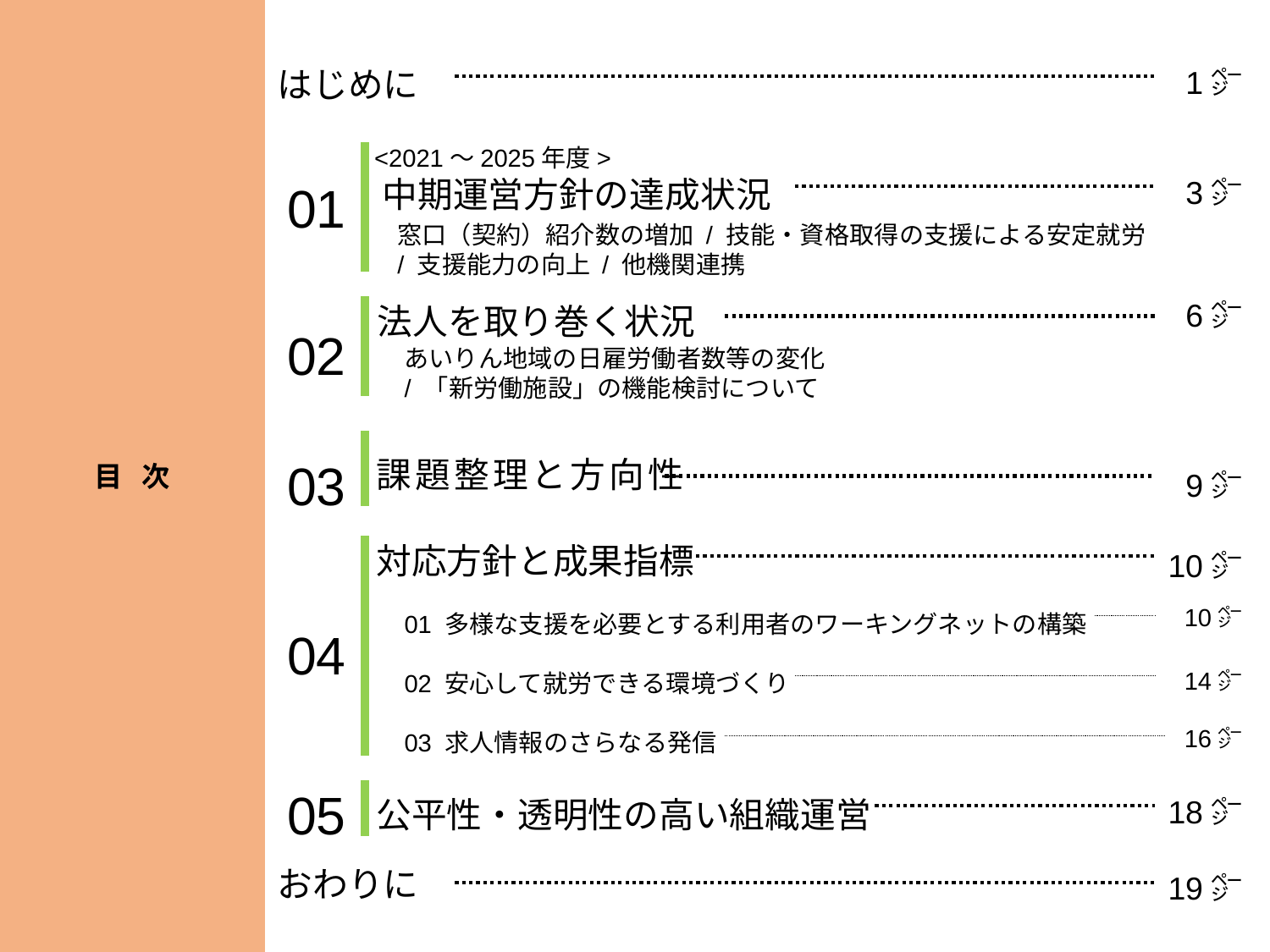

目   次
はじめに
1㌻
<2021～2025年度>
中期運営方針の達成状況
3㌻
01
窓口（契約）紹介数の増加 / 技能・資格取得の支援による安定就労
/ 支援能力の向上 / 他機関連携

法人を取り巻く状況
6㌻
02
あいりん地域の日雇労働者数等の変化
/ 「新労働施設」の機能検討について
課題整理と方向性
03
9㌻
対応方針と成果指標
10㌻

01 多様な支援を必要とする利用者のワーキングネットの構築

02 安心して就労できる環境づくり

03 求人情報のさらなる発信

10㌻
04
14㌻
16㌻
05
18㌻
公平性・透明性の高い組織運営
おわりに
19㌻